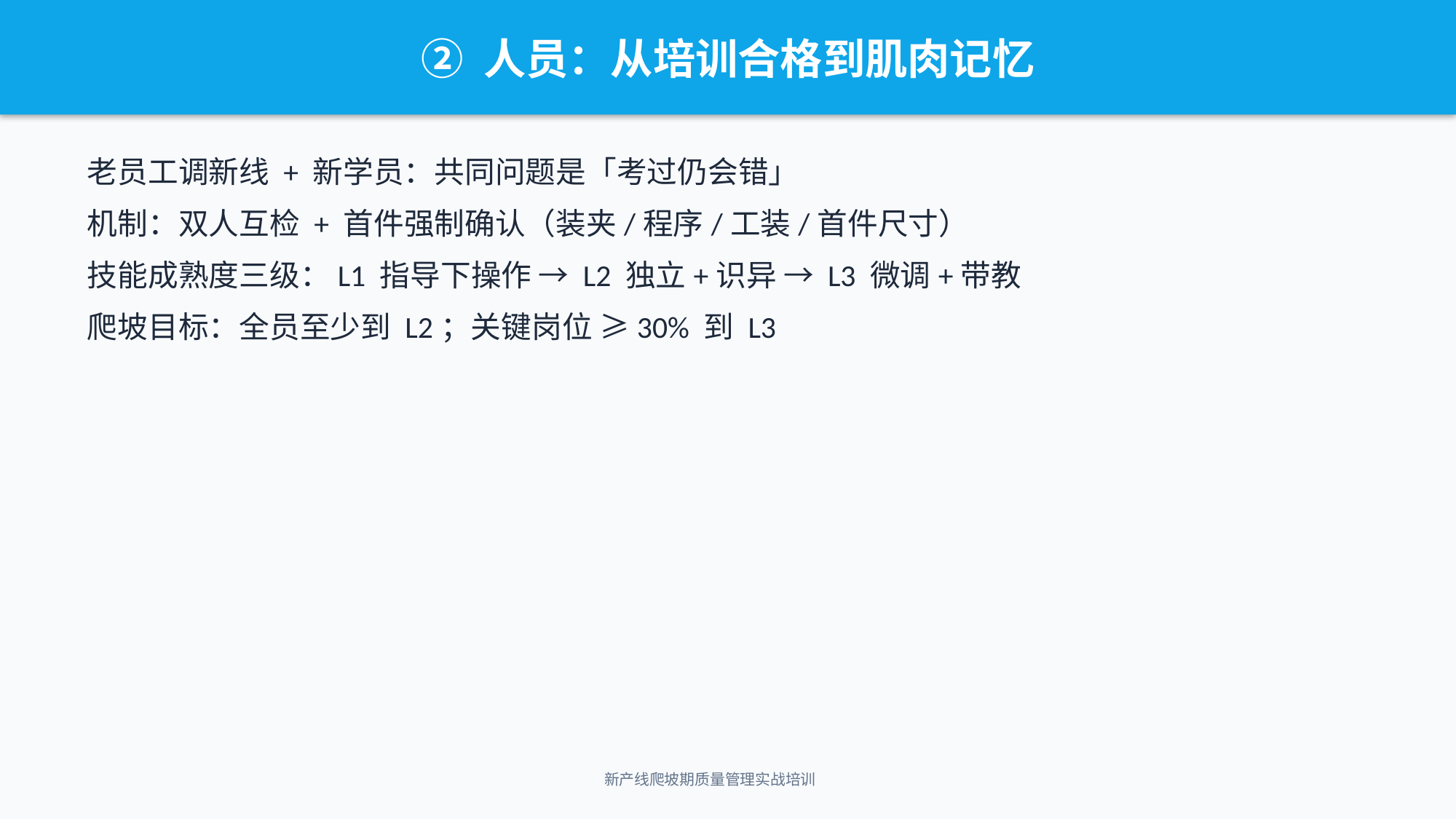

② 人员：从培训合格到肌肉记忆
老员工调新线 + 新学员：共同问题是「考过仍会错」
机制：双人互检 + 首件强制确认（装夹/程序/工装/首件尺寸）
技能成熟度三级：L1 指导下操作 → L2 独立+识异 → L3 微调+带教
爬坡目标：全员至少到 L2；关键岗位 ≥30% 到 L3
新产线爬坡期质量管理实战培训